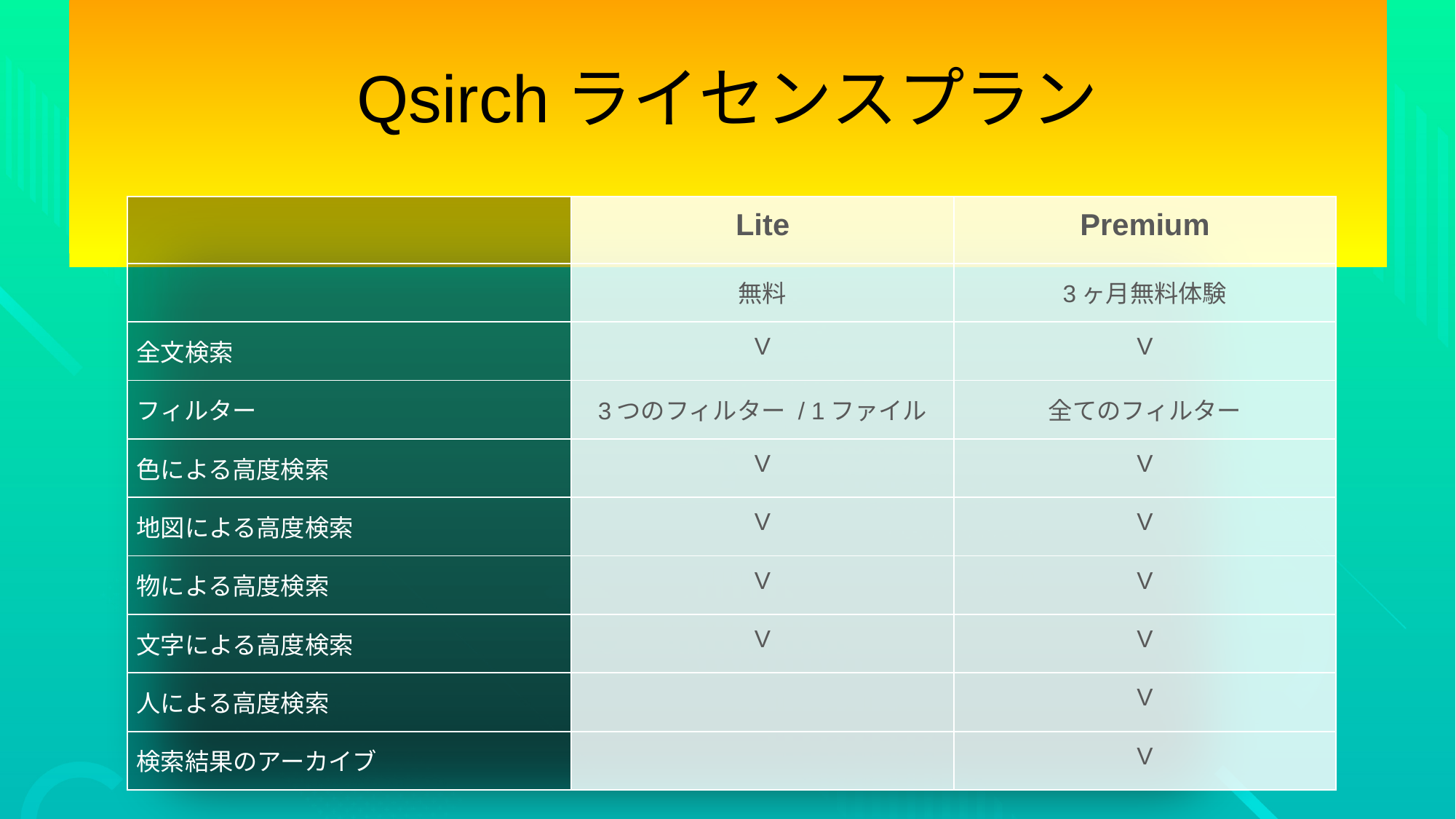

Qsirchライセンスプラン

|  | Lite | Premium |
| --- | --- | --- |
|  | 無料 | 3ヶ月無料体験 |
| 全文検索 | V | V |
| フィルター | 3つのフィルター / 1ファイル | 全てのフィルター |
| 色による高度検索 | V | V |
| 地図による高度検索 | V | V |
| 物による高度検索 | V | V |
| 文字による高度検索 | V | V |
| 人による高度検索 |  | V |
| 検索結果のアーカイブ |  | V |